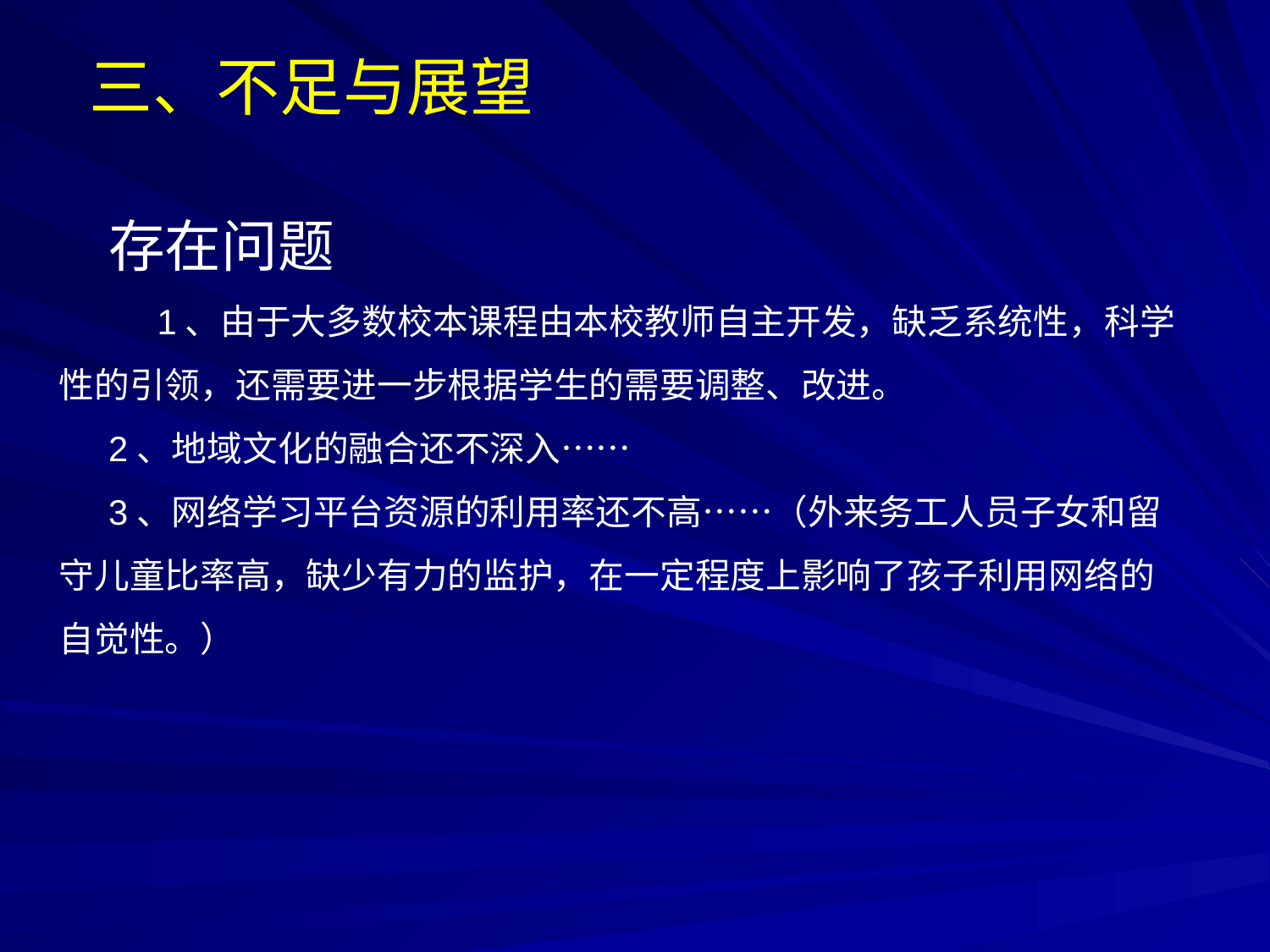

三、不足与展望
存在问题
     1、由于大多数校本课程由本校教师自主开发，缺乏系统性，科学性的引领，还需要进一步根据学生的需要调整、改进。
2、地域文化的融合还不深入……
3、网络学习平台资源的利用率还不高……（外来务工人员子女和留守儿童比率高，缺少有力的监护，在一定程度上影响了孩子利用网络的自觉性。）